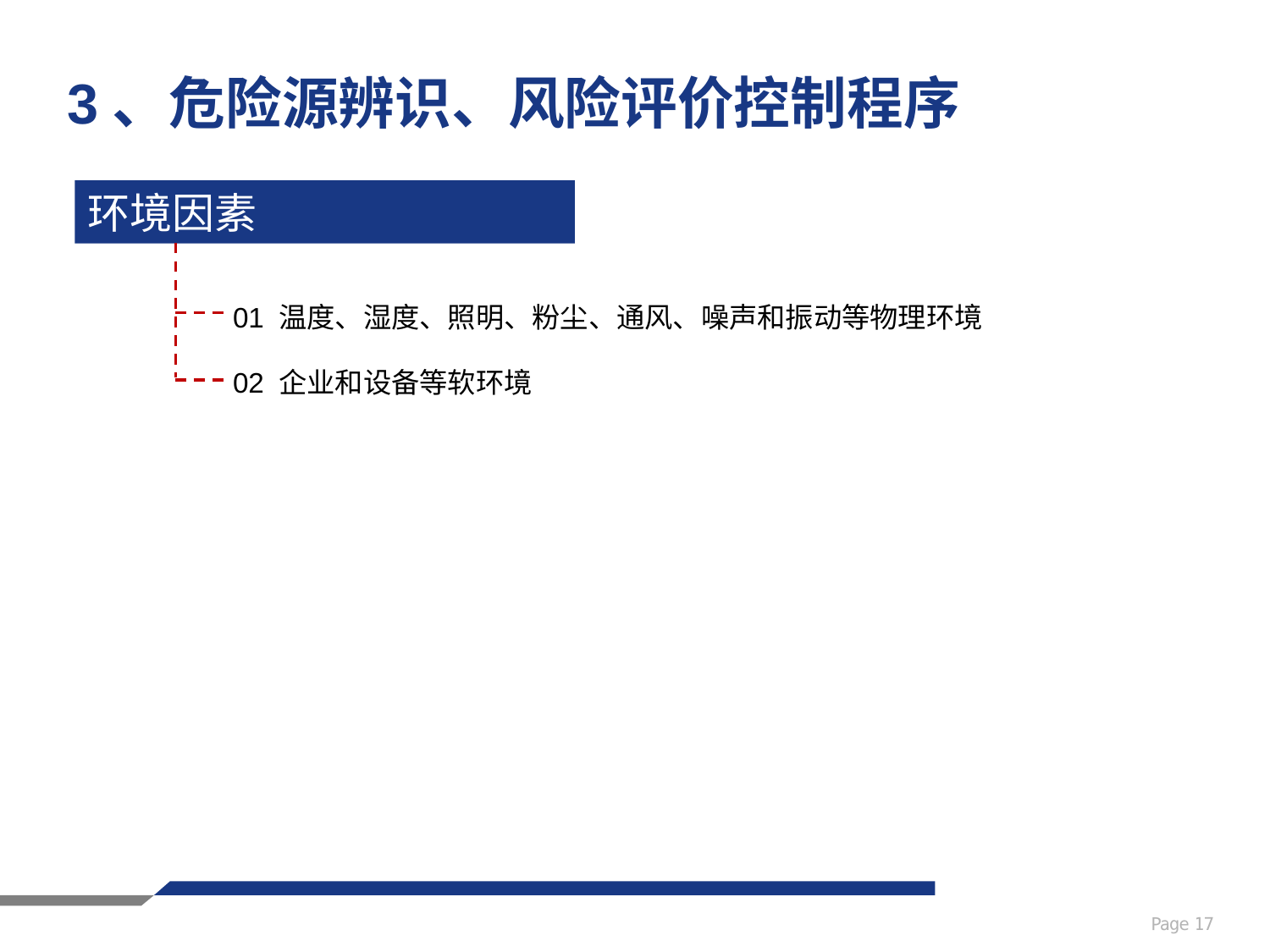

# 3、危险源辨识、风险评价控制程序
环境因素
01 温度、湿度、照明、粉尘、通风、噪声和振动等物理环境
02 企业和设备等软环境
Page 17